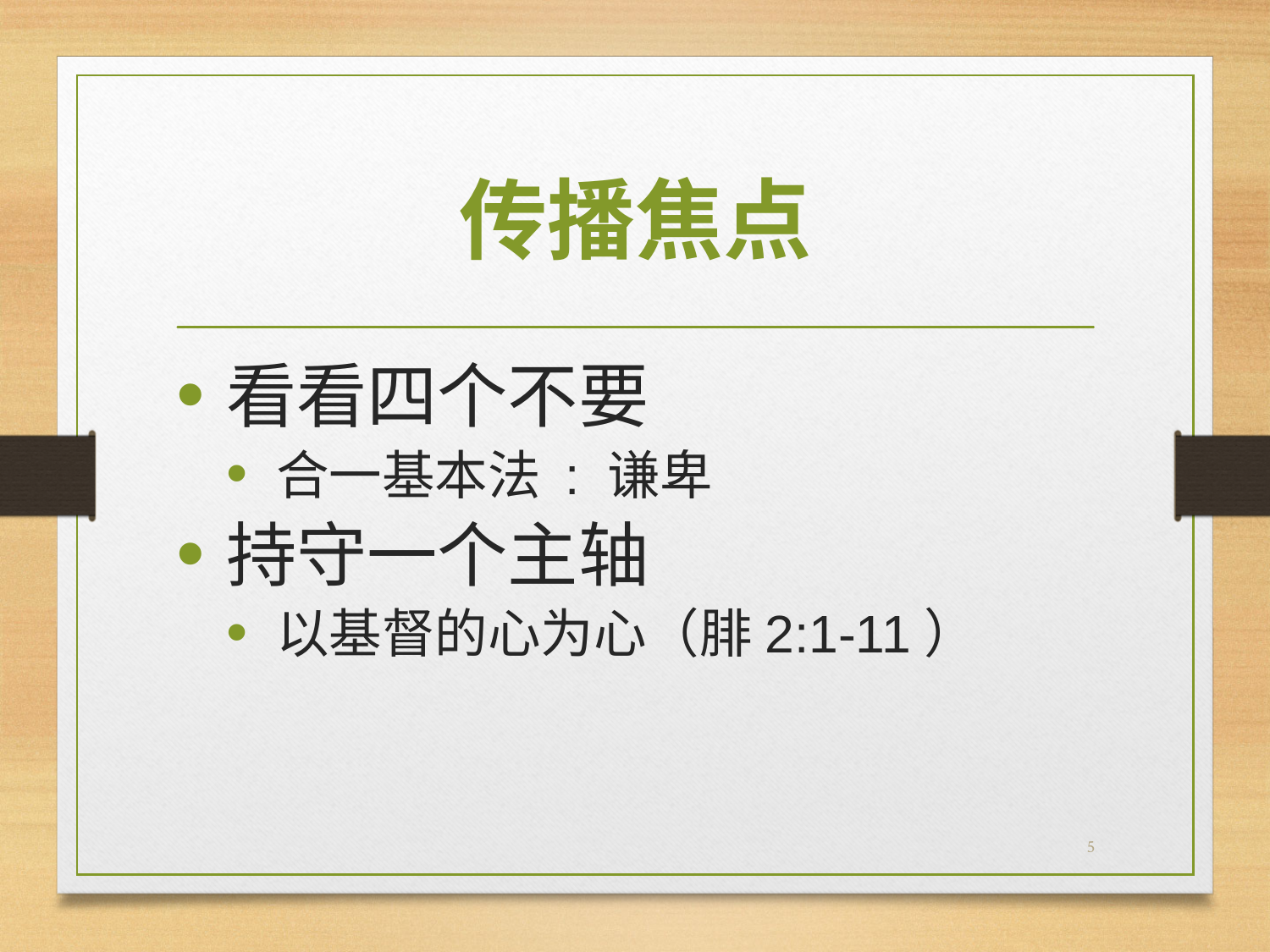

# 传播焦点
看看四个不要
合一基本法 : 谦卑
持守一个主轴
以基督的心为心（腓2:1-11）

5